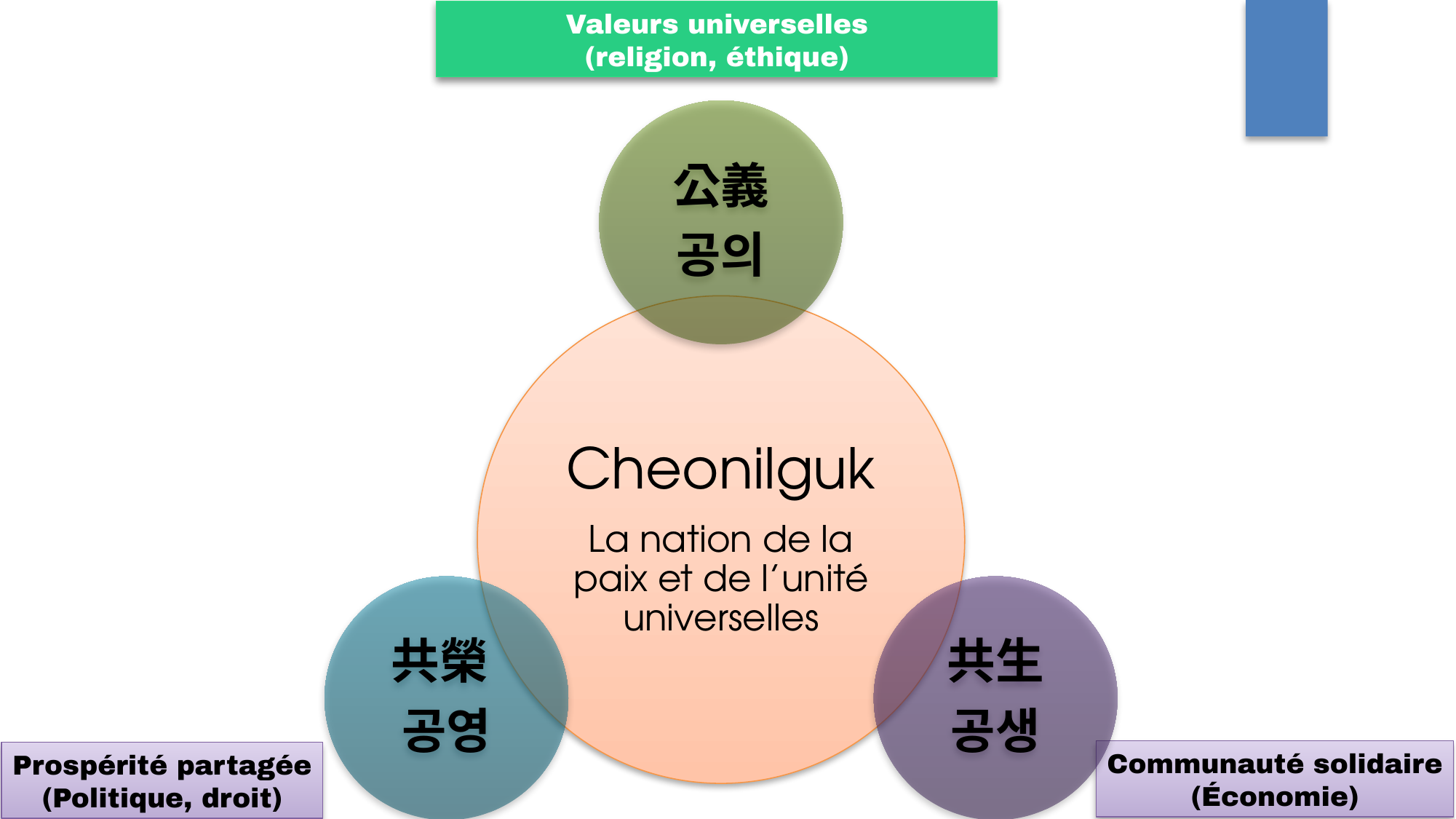

Valeurs universelles
(religion, éthique)
Cheonilguk
La nation de la paix et de l’unité universelles
公義
공의
共生
공생
共榮
공영
Communauté solidaire
(Économie)
Prospérité partagée
(Politique, droit)